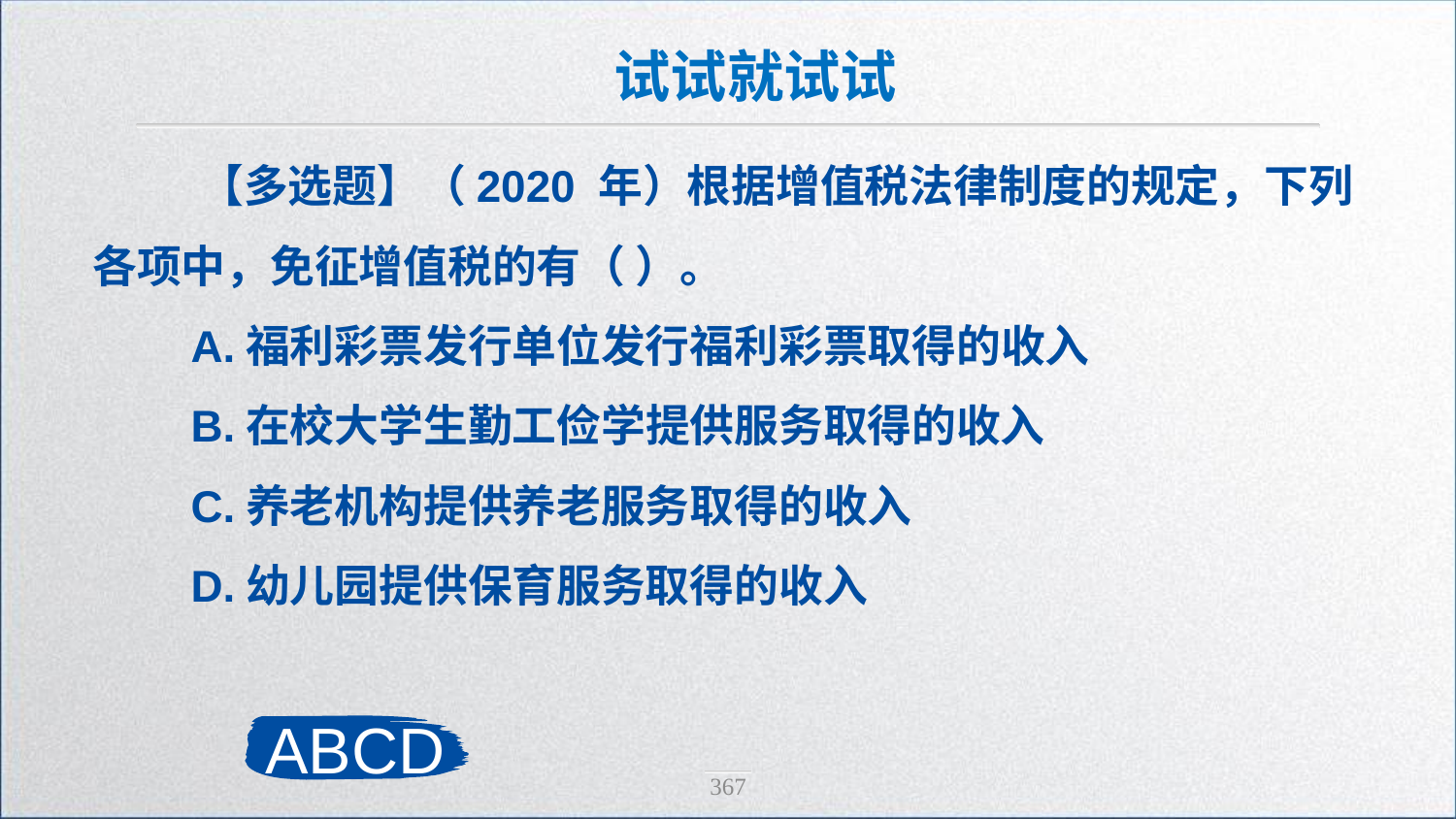

试试就试试
 【多选题】（2020 年）根据增值税法律制度的规定，下列各项中，免征增值税的有（ ）。
 A.福利彩票发行单位发行福利彩票取得的收入
 B.在校大学生勤工俭学提供服务取得的收入
 C.养老机构提供养老服务取得的收入
 D.幼儿园提供保育服务取得的收入
ABCD

367